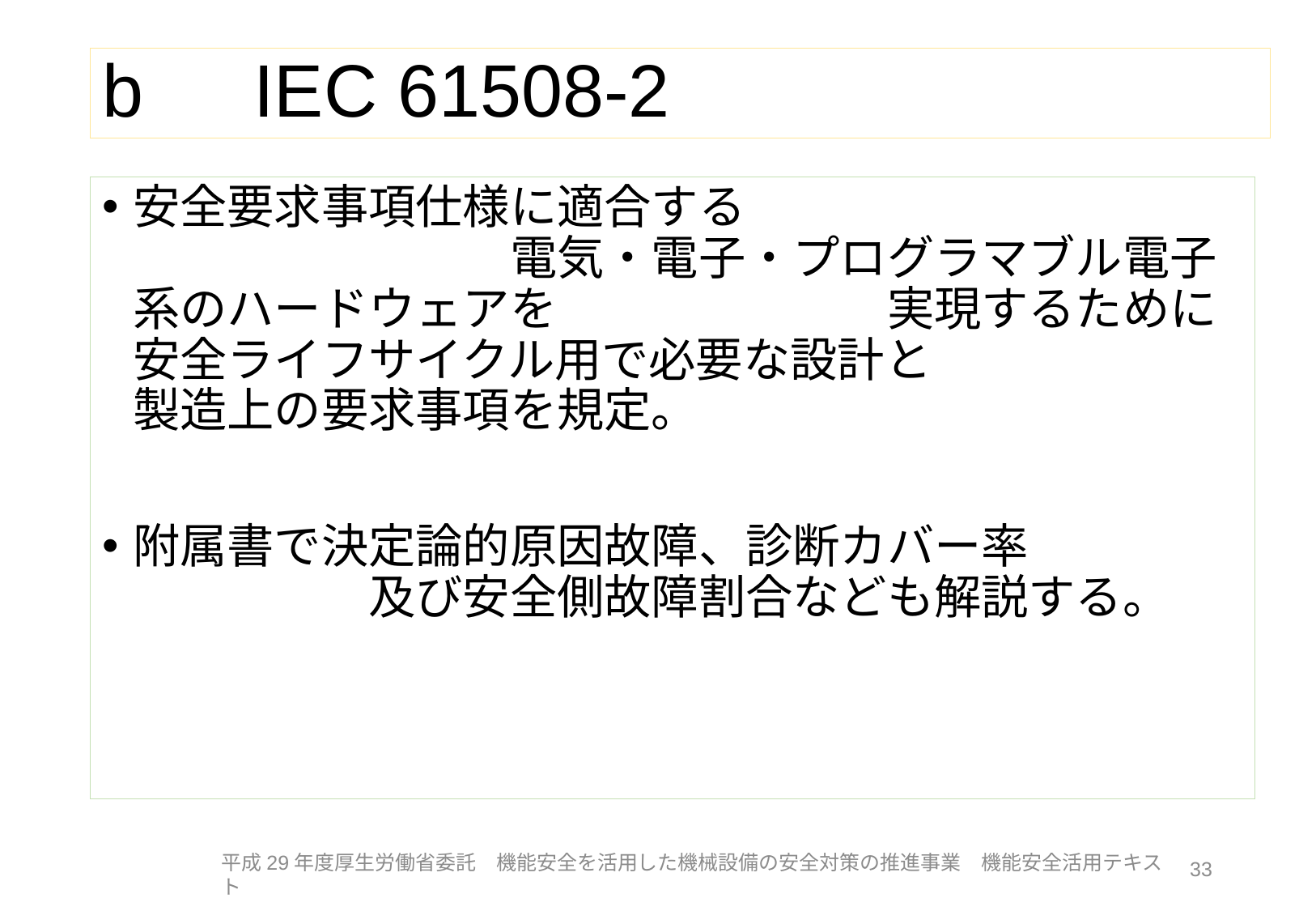

# b　IEC 61508-2
安全要求事項仕様に適合する　　　　　　　　　　　　　　　　　　電気・電子・プログラマブル電子系のハードウェアを　　　　　　　実現するために安全ライフサイクル用で必要な設計と　　　　　　製造上の要求事項を規定。

附属書で決定論的原因故障、診断カバー率　　　　　　　　　及び安全側故障割合なども解説する。

平成29年度厚生労働省委託　機能安全を活用した機械設備の安全対策の推進事業　機能安全活用テキスト
33